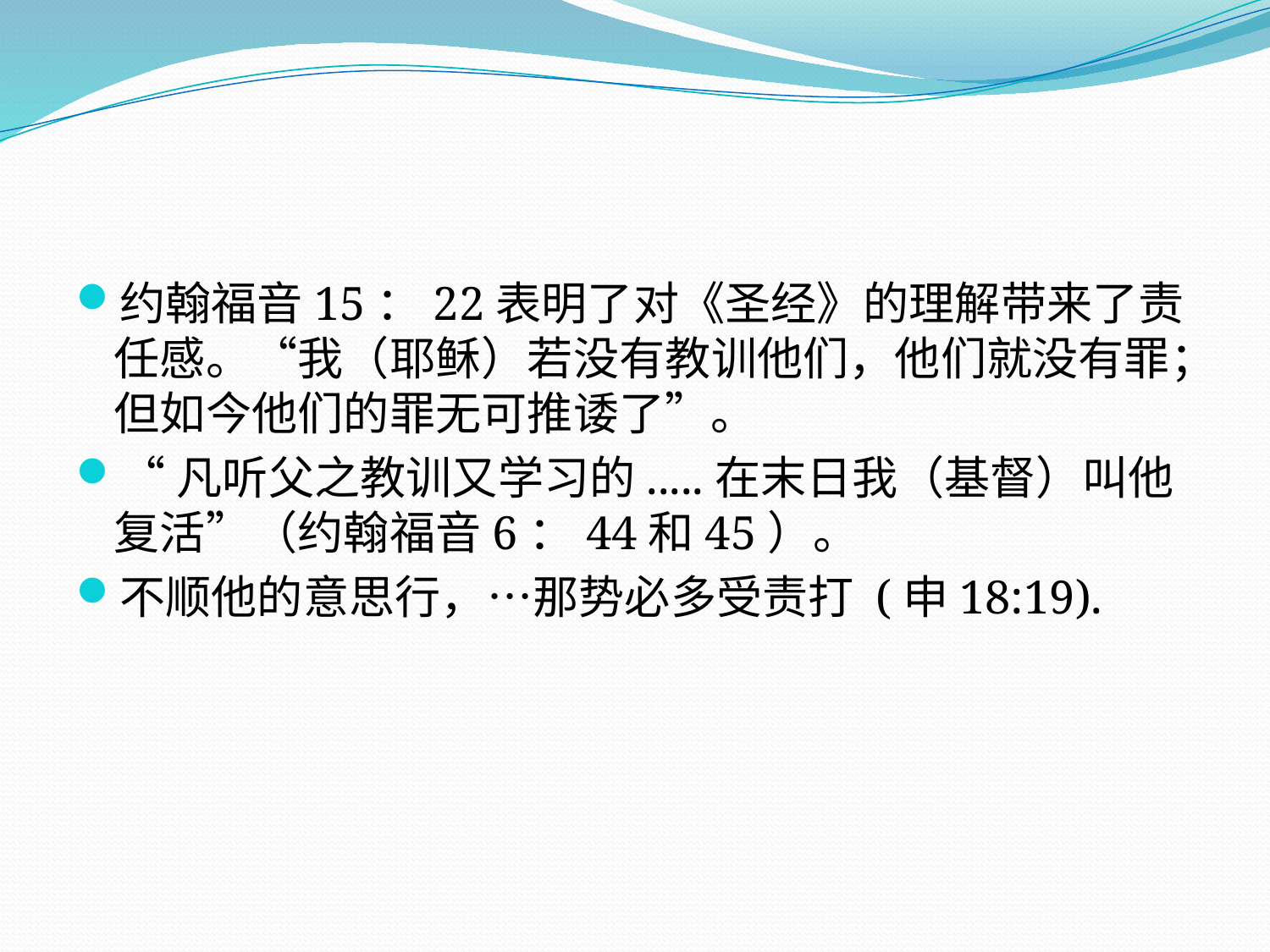

#
约翰福音15：22表明了对《圣经》的理解带来了责任感。“我（耶稣）若没有教训他们，他们就没有罪；但如今他们的罪无可推诿了”。
“凡听父之教训又学习的.....在末日我（基督）叫他复活”（约翰福音6：44和45）。
不顺他的意思行，…那势必多受责打 (申18:19).